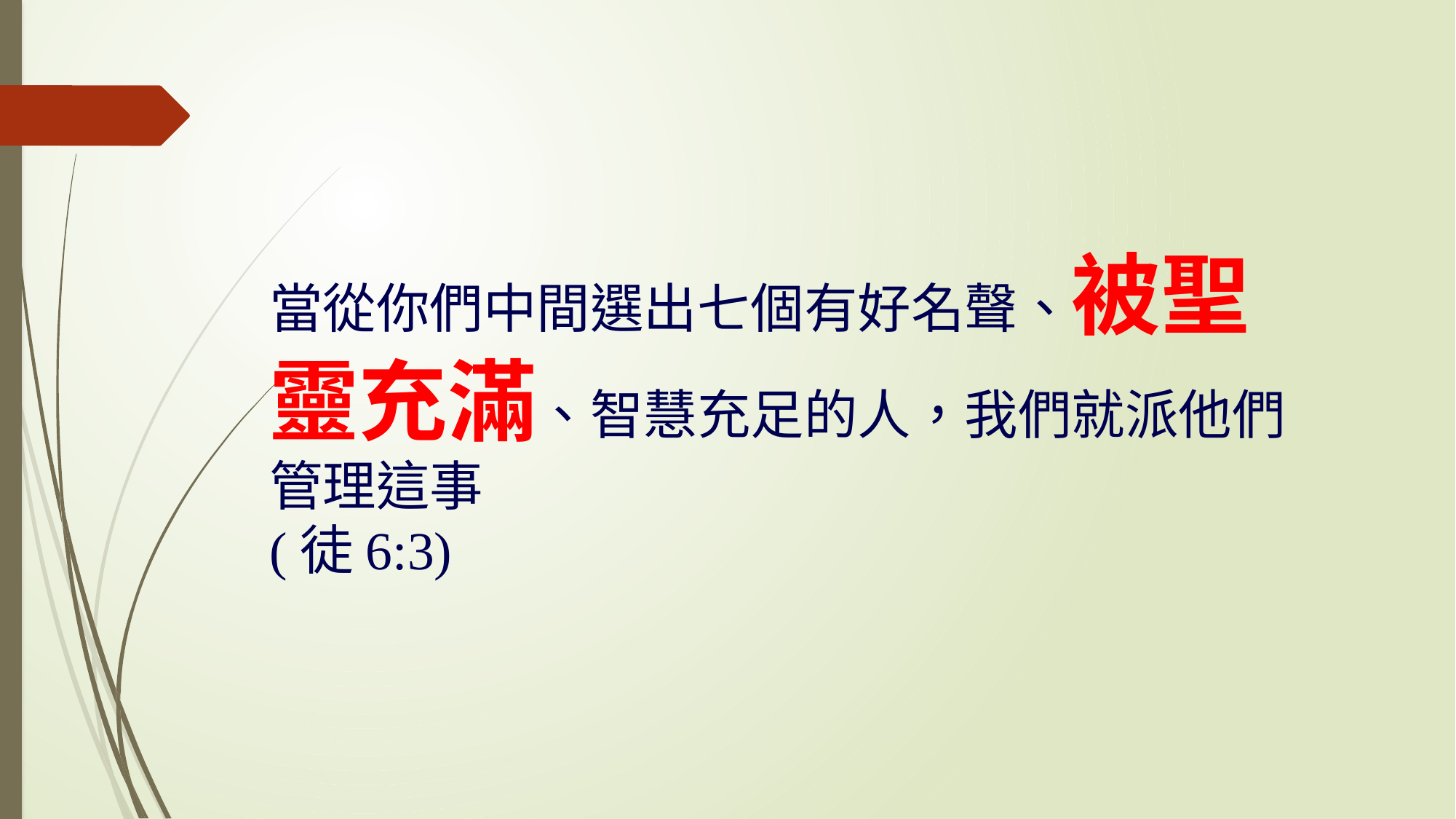

# 當從你們中間選出七個有好名聲、被聖靈充滿、智慧充足的人，我們就派他們管理這事 (徒6:3)